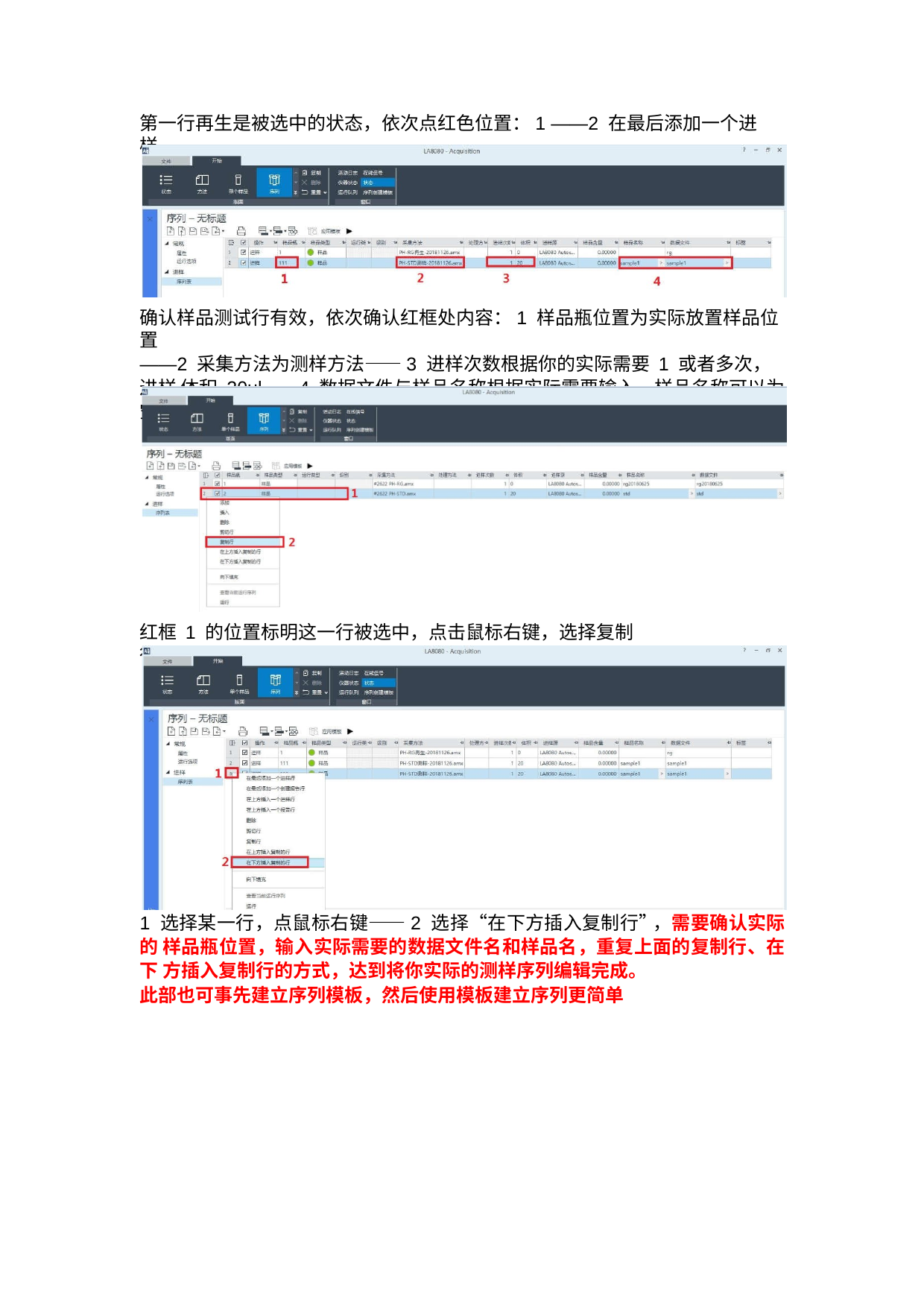

第一行再生是被选中的状态，依次点红色位置：1 ——2 在最后添加一个进样

确认样品测试行有效，依次确认红框处内容：1 样品瓶位置为实际放置样品位置
——2 采集方法为测样方法——3 进样次数根据你的实际需要 1 或者多次，进样 体积 20ul——4 数据文件与样品名称根据实际需要输入，样品名称可以为空

红框 1 的位置标明这一行被选中，点击鼠标右键，选择复制行

1 选择某一行，点鼠标右键——2 选择“在下方插入复制行”，需要确认实际的 样品瓶位置，输入实际需要的数据文件名和样品名，重复上面的复制行、在下 方插入复制行的方式，达到将你实际的测样序列编辑完成。
此部也可事先建立序列模板，然后使用模板建立序列更简单